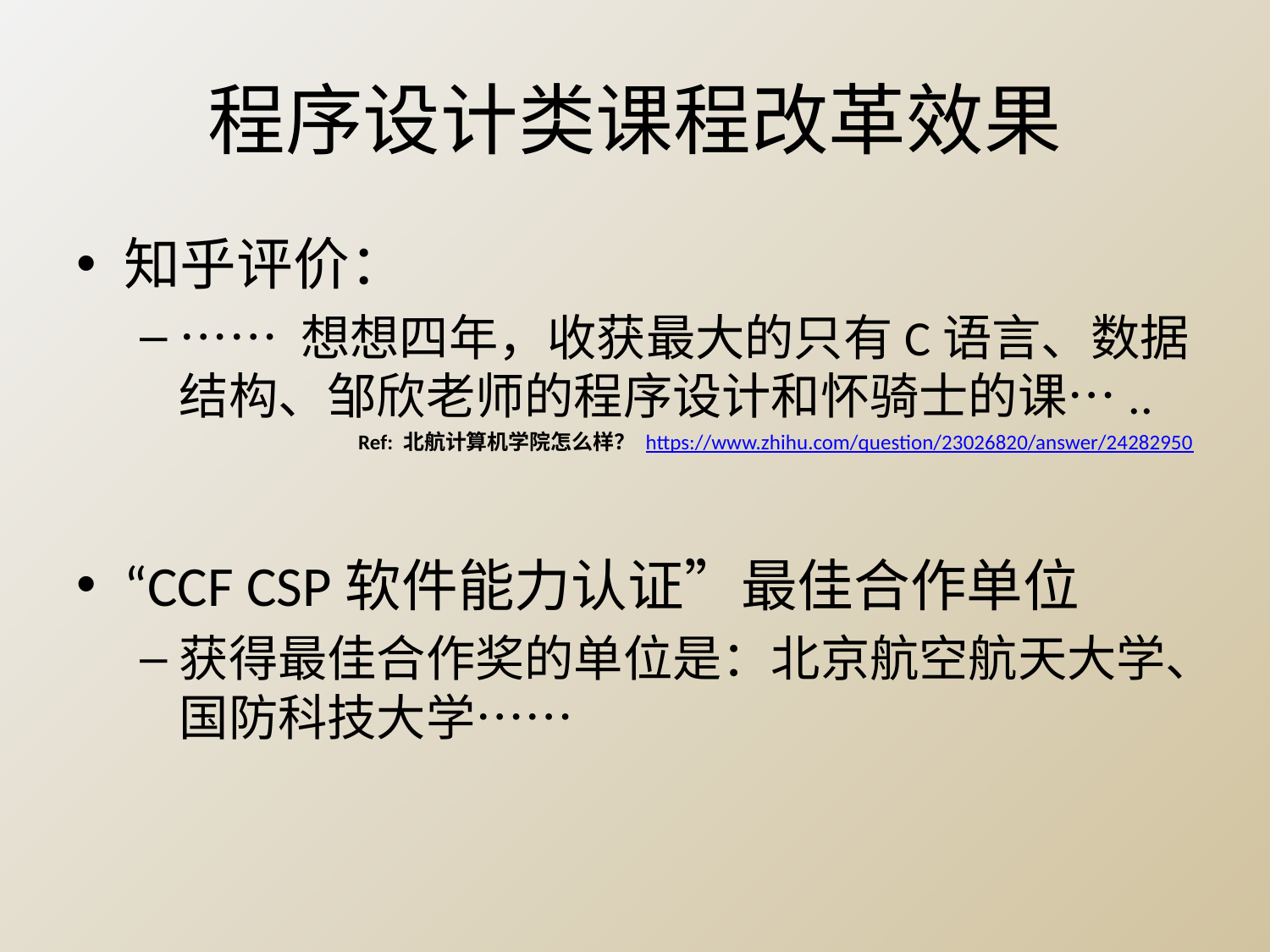

# 程序设计类课程改革效果
知乎评价：
…… 想想四年，收获最大的只有C语言、数据结构、邹欣老师的程序设计和怀骑士的课…..
Ref: 北航计算机学院怎么样？ https://www.zhihu.com/question/23026820/answer/24282950

“CCF CSP软件能力认证”最佳合作单位
获得最佳合作奖的单位是：北京航空航天大学、国防科技大学……